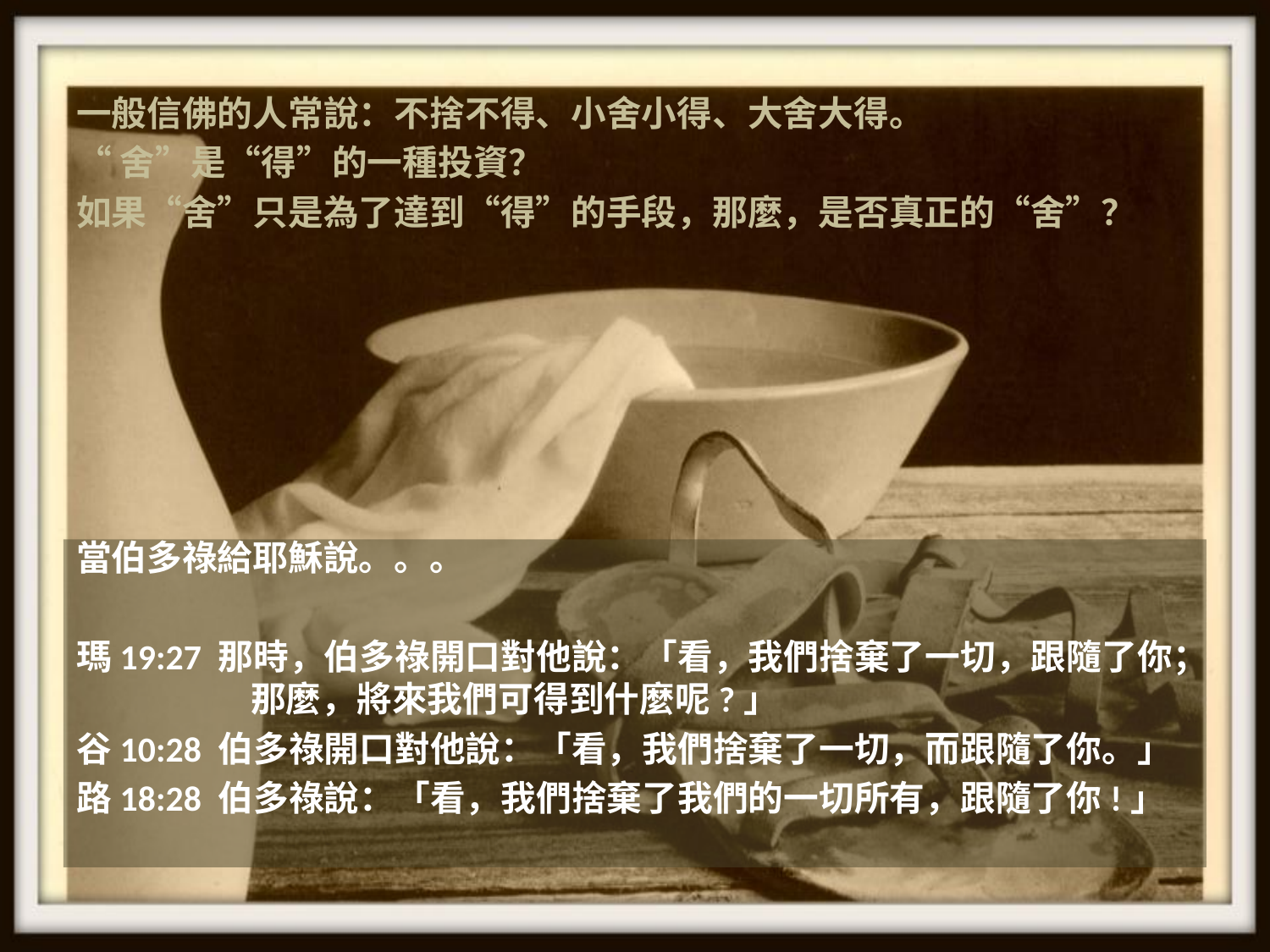

一般信佛的人常說：不捨不得、小舍小得、大舍大得。
“舍”是“得”的一種投資？
如果“舍”只是為了達到“得”的手段，那麼，是否真正的“舍”？

當伯多祿給耶穌說。。。

瑪19:27 那時，伯多祿開口對他說：「看，我們捨棄了一切，跟隨了你；	那麼，將來我們可得到什麼呢?」
谷10:28 伯多祿開口對他說：「看，我們捨棄了一切，而跟隨了你。」
路18:28 伯多祿說：「看，我們捨棄了我們的一切所有，跟隨了你!」